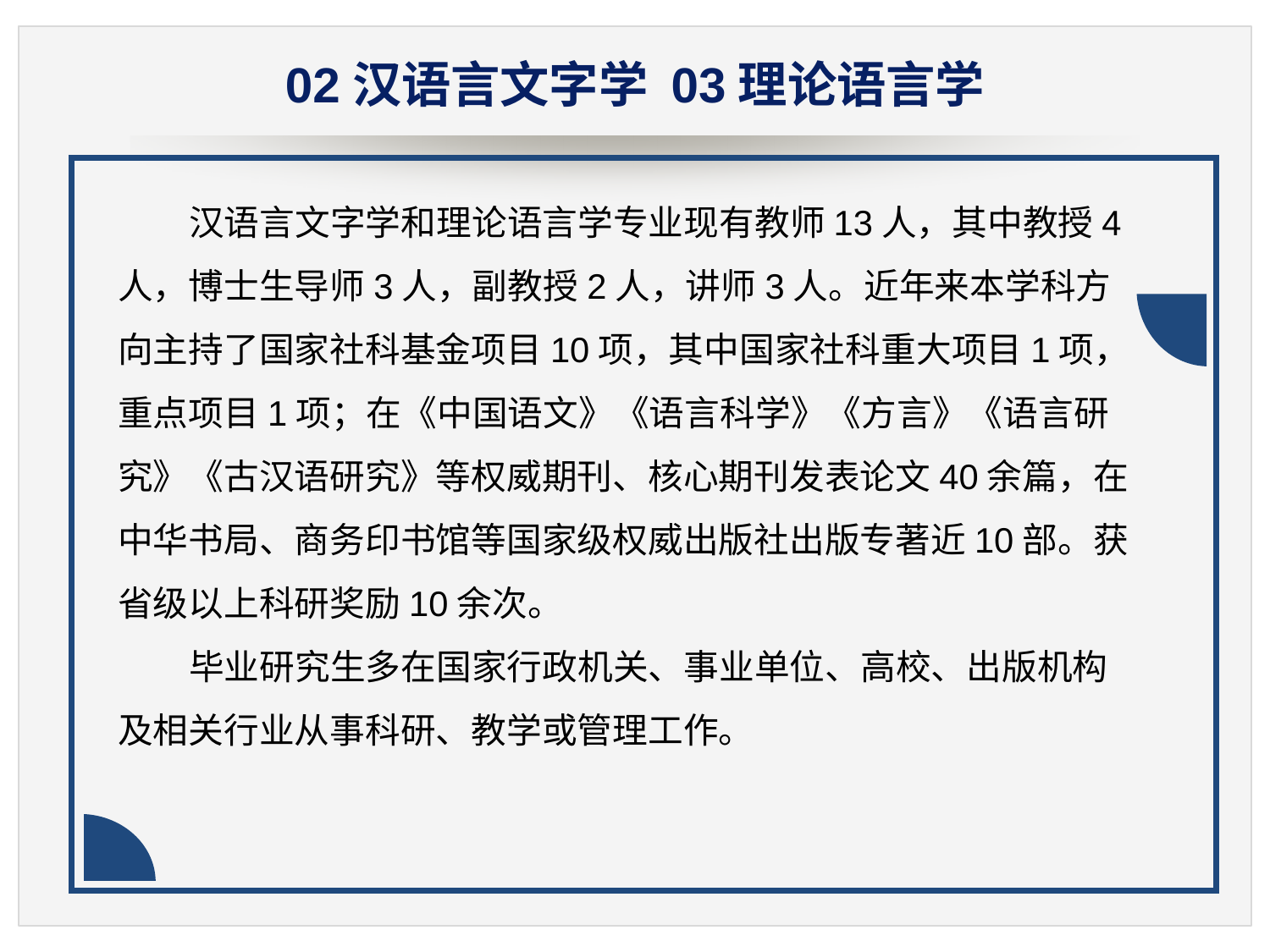

# 02汉语言文字学 03理论语言学

        汉语言文字学和理论语言学专业现有教师13人，其中教授4人，博士生导师3人，副教授2人，讲师3人。近年来本学科方向主持了国家社科基金项目10项，其中国家社科重大项目1项，重点项目1项；在《中国语文》《语言科学》《方言》《语言研究》《古汉语研究》等权威期刊、核心期刊发表论文40余篇，在中华书局、商务印书馆等国家级权威出版社出版专著近10部。获省级以上科研奖励10余次。
        毕业研究生多在国家行政机关、事业单位、高校、出版机构及相关行业从事科研、教学或管理工作。